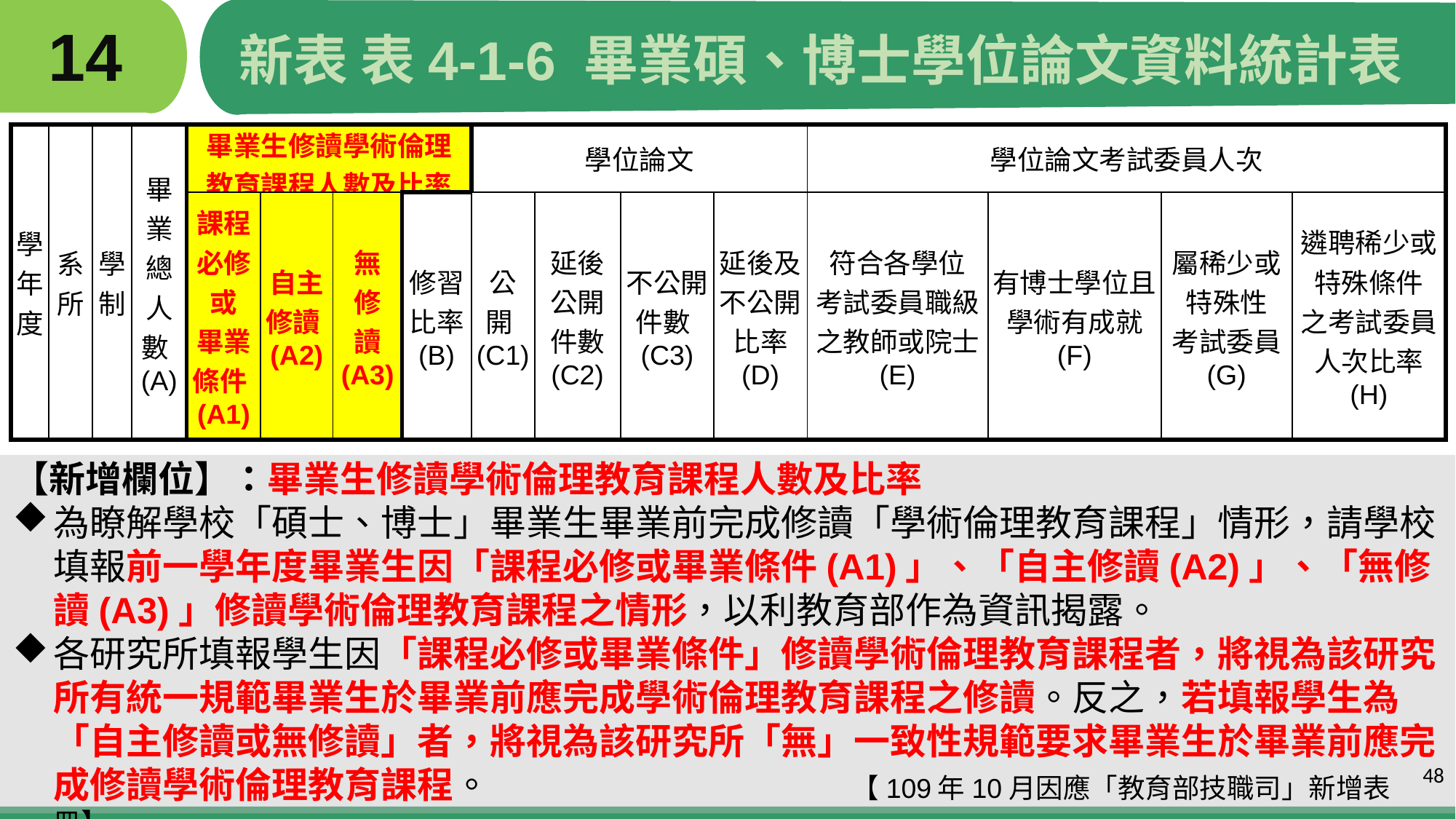

# 14
新表 表4-1-6 畢業碩、博士學位論文資料統計表
| 學年度 | 系所 | 學制 | 畢業總人數(A) | 畢業生修讀學術倫理 教育課程人數及比率 |  |  |  | 學位論文 |  |  |  | 學位論文考試委員人次 |  |  |  |
| --- | --- | --- | --- | --- | --- | --- | --- | --- | --- | --- | --- | --- | --- | --- | --- |
|  |  |  |  | 課程必修或 畢業條件(A1) | 自主修讀(A2) | 無 修 讀 (A3) | 修習比率 (B) | 公開(C1) | 延後 公開 件數 (C2) | 不公開 件數(C3) | 延後及 不公開比率 (D) | 符合各學位 考試委員職級 之教師或院士 (E) | 有博士學位且學術有成就 (F) | 屬稀少或 特殊性 考試委員 (G) | 遴聘稀少或 特殊條件 之考試委員 人次比率 (H) |
【新增欄位】：畢業生修讀學術倫理教育課程人數及比率
為瞭解學校「碩士、博士」畢業生畢業前完成修讀「學術倫理教育課程」情形，請學校填報前一學年度畢業生因「課程必修或畢業條件(A1)」、「自主修讀(A2)」、「無修讀(A3)」修讀學術倫理教育課程之情形，以利教育部作為資訊揭露。
各研究所填報學生因「課程必修或畢業條件」修讀學術倫理教育課程者，將視為該研究所有統一規範畢業生於畢業前應完成學術倫理教育課程之修讀。反之，若填報學生為「自主修讀或無修讀」者，將視為該研究所「無」一致性規範要求畢業生於畢業前應完成修讀學術倫理教育課程。                                                       【109年10月因應「教育部技職司」新增表冊】

48